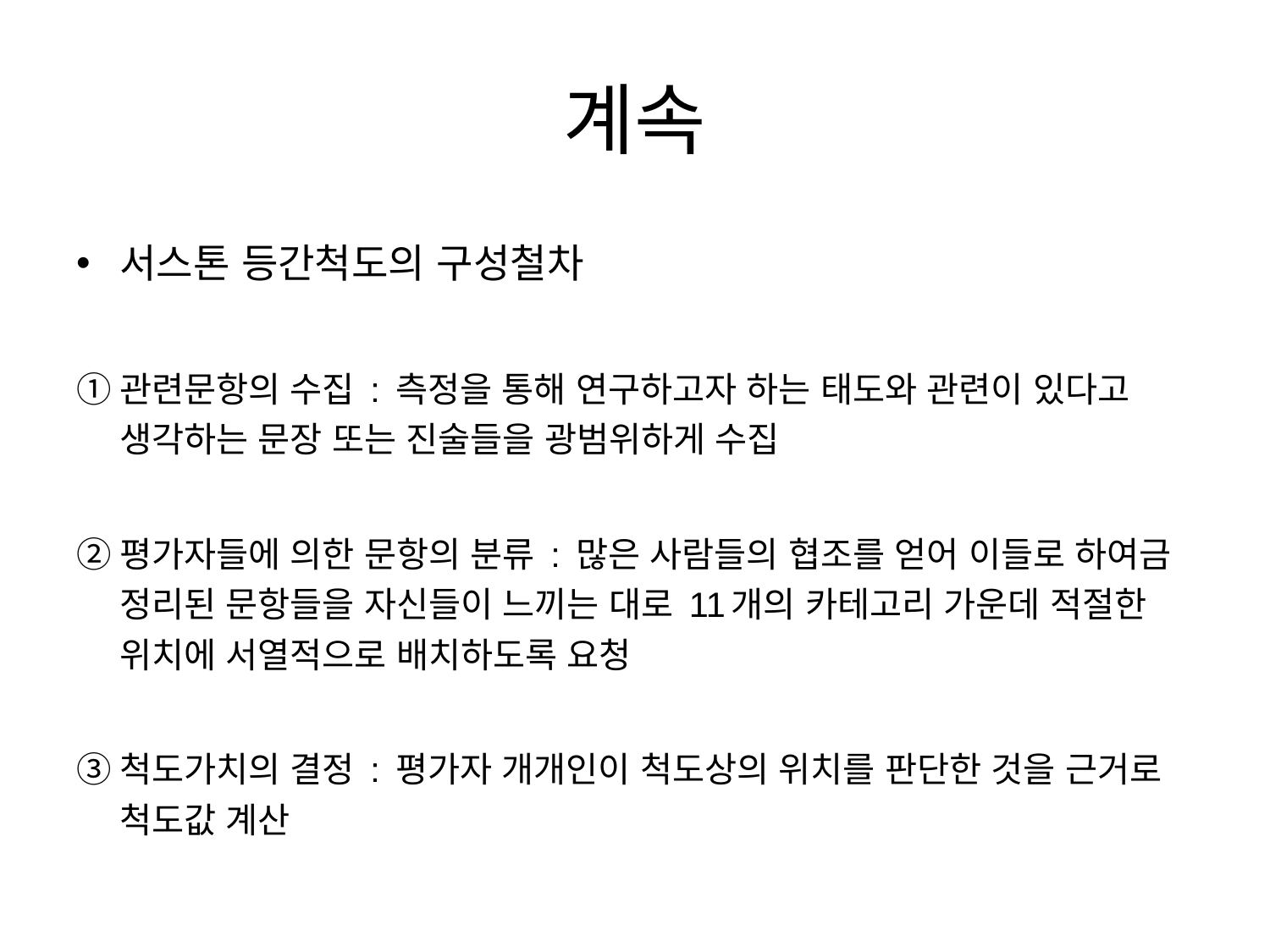

# 계속
서스톤 등간척도의 구성철차

관련문항의 수집 : 측정을 통해 연구하고자 하는 태도와 관련이 있다고 생각하는 문장 또는 진술들을 광범위하게 수집

평가자들에 의한 문항의 분류 : 많은 사람들의 협조를 얻어 이들로 하여금 정리된 문항들을 자신들이 느끼는 대로 11개의 카테고리 가운데 적절한 위치에 서열적으로 배치하도록 요청

척도가치의 결정 : 평가자 개개인이 척도상의 위치를 판단한 것을 근거로 척도값 계산